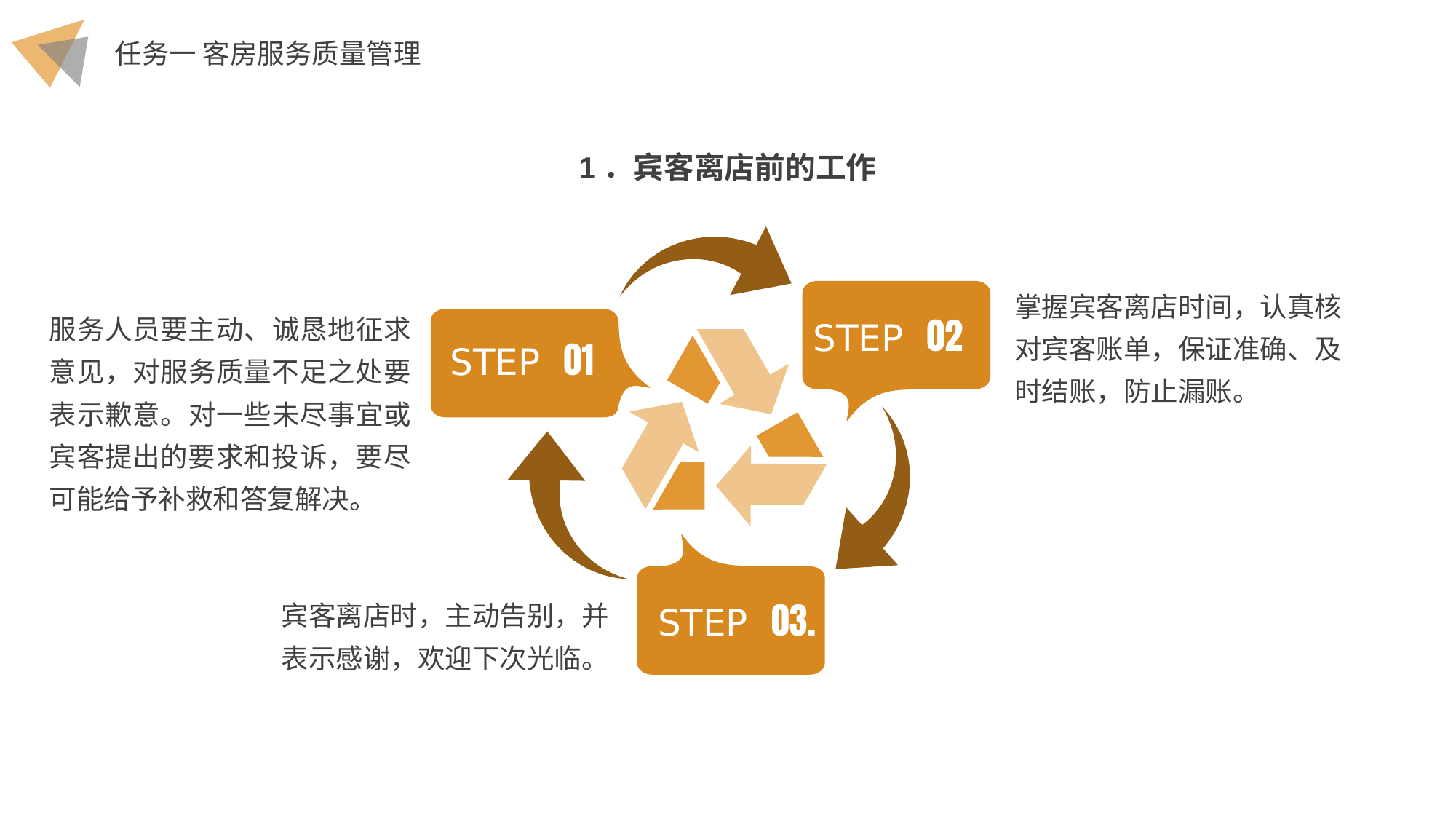

1．宾客离店前的工作

掌握宾客离店时间，认真核对宾客账单，保证准确、及时结账，防止漏账。

STEP  02
服务人员要主动、诚恳地征求意见，对服务质量不足之处要表示歉意。对一些未尽事宜或宾客提出的要求和投诉，要尽可能给予补救和答复解决。

STEP  01

STEP  03.
宾客离店时，主动告别，并表示感谢，欢迎下次光临。